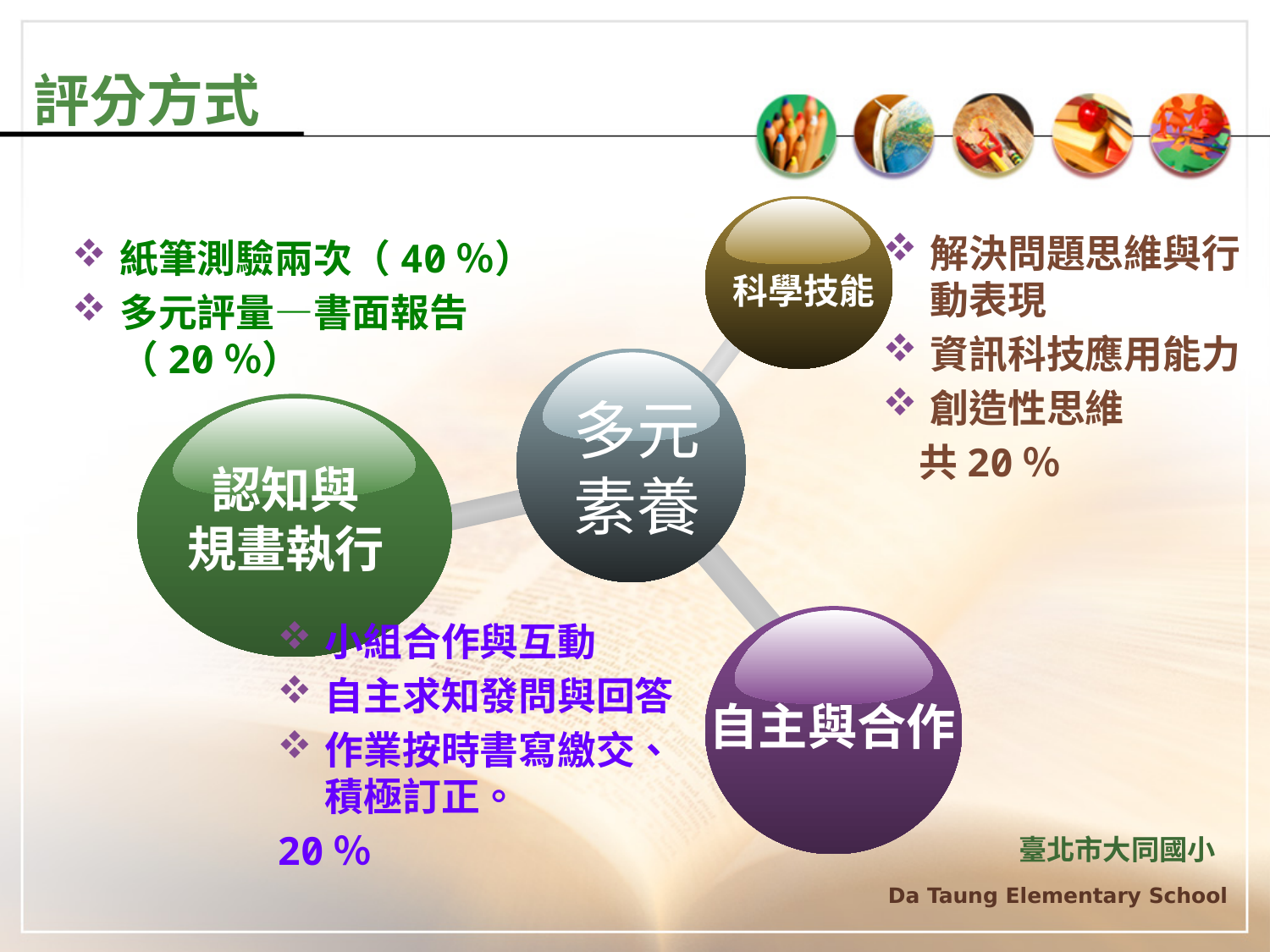

# 評分方式

科學技能
解決問題思維與行動表現
資訊科技應用能力
創造性思維
   共20％
紙筆測驗兩次（40％）
多元評量—書面報告（20％）

多元
素養

認知與
規畫執行

自主與合作
小組合作與互動
自主求知發問與回答
作業按時書寫繳交、積極訂正。
20％

臺北市大同國小
Da Taung Elementary School